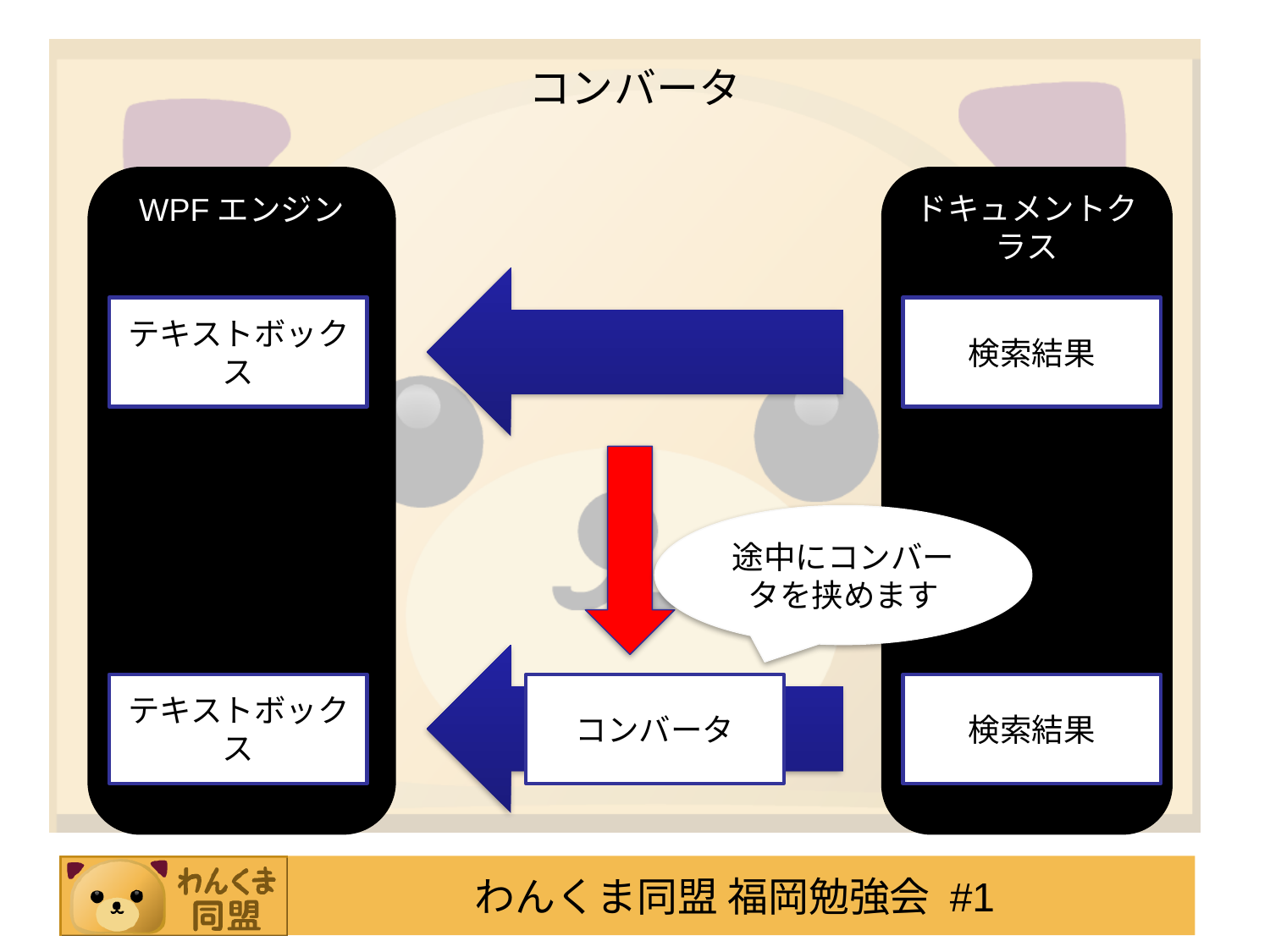

# コンバータ
WPFエンジン
ドキュメントクラス

テキストボックス
検索結果

途中にコンバータを挟めます

テキストボックス
コンバータ
検索結果